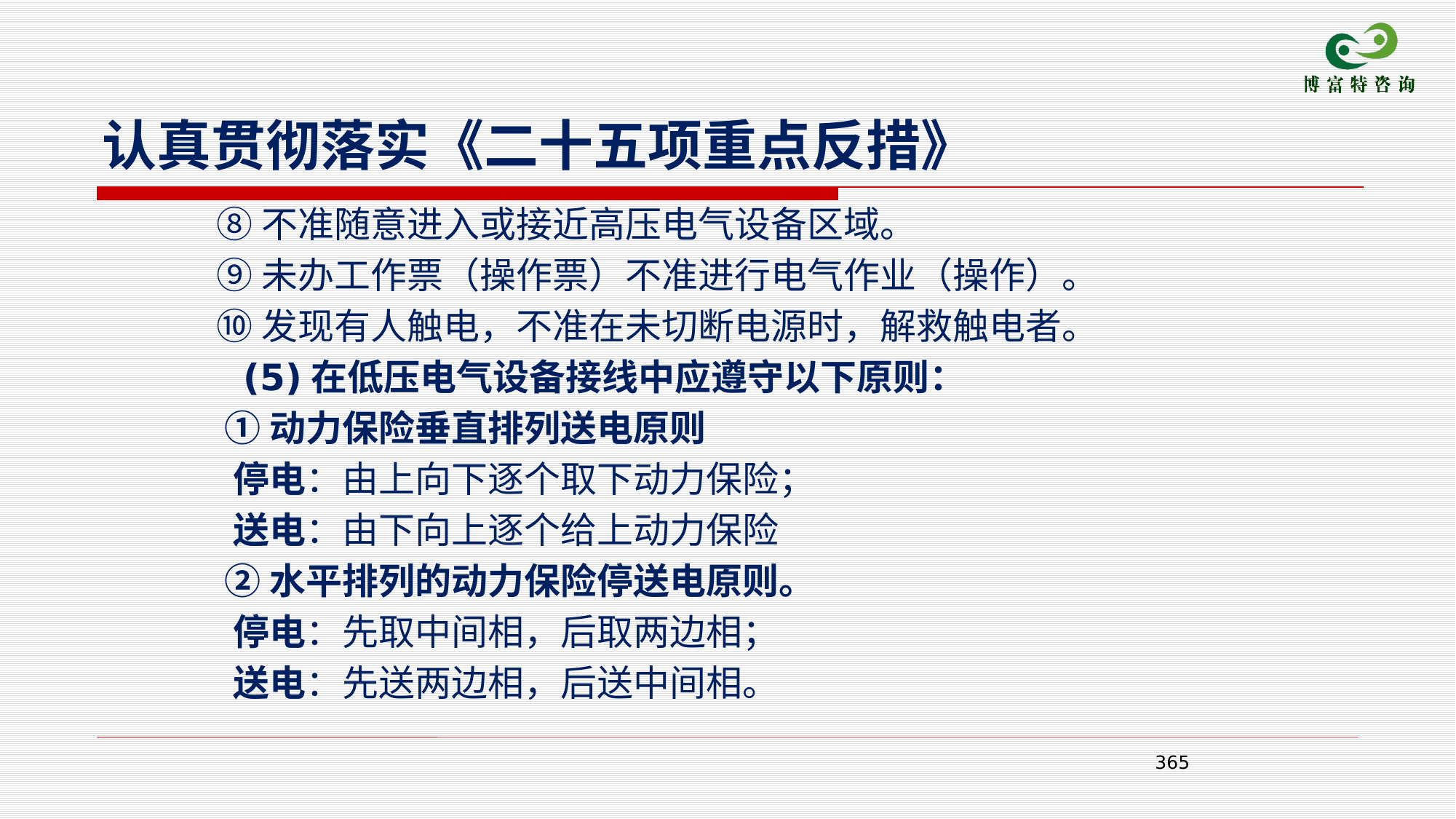

认真贯彻落实《二十五项重点反措》
      ⑧不准随意进入或接近高压电气设备区域。
      ⑨未办工作票（操作票）不准进行电气作业（操作）。
      ⑩发现有人触电，不准在未切断电源时，解救触电者。
      (5)在低压电气设备接线中应遵守以下原则：
       ①动力保险垂直排列送电原则
       停电：由上向下逐个取下动力保险；
       送电：由下向上逐个给上动力保险
       ②水平排列的动力保险停送电原则。
       停电：先取中间相，后取两边相；
       送电：先送两边相，后送中间相。

365